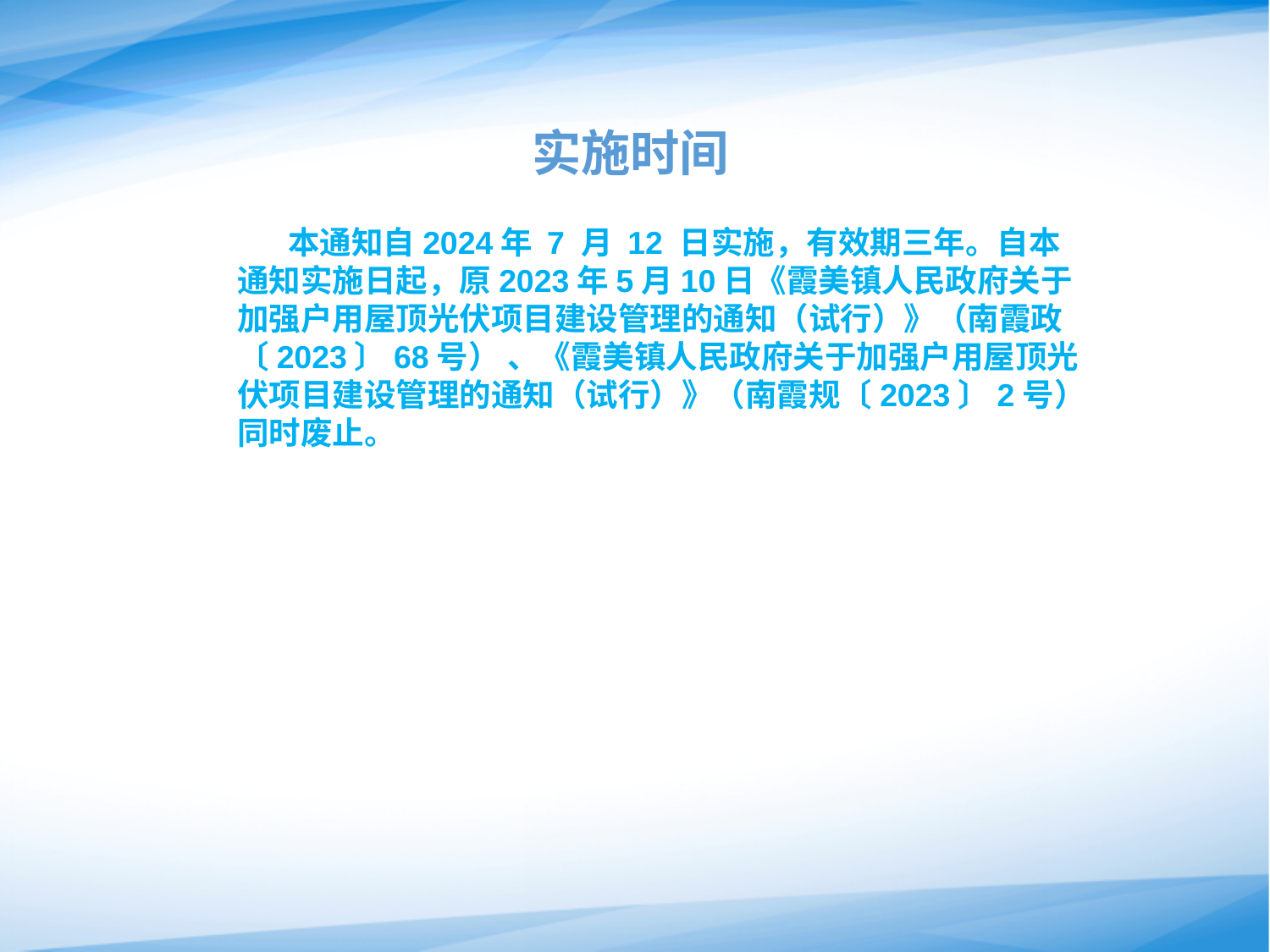

# 实施时间
      本通知自2024年 7 月 12 日实施，有效期三年。自本通知实施日起，原2023年5月10日《霞美镇人民政府关于加强户用屋顶光伏项目建设管理的通知（试行）》（南霞政〔2023〕68号） 、《霞美镇人民政府关于加强户用屋顶光伏项目建设管理的通知（试行）》（南霞规〔2023〕2号）同时废止。